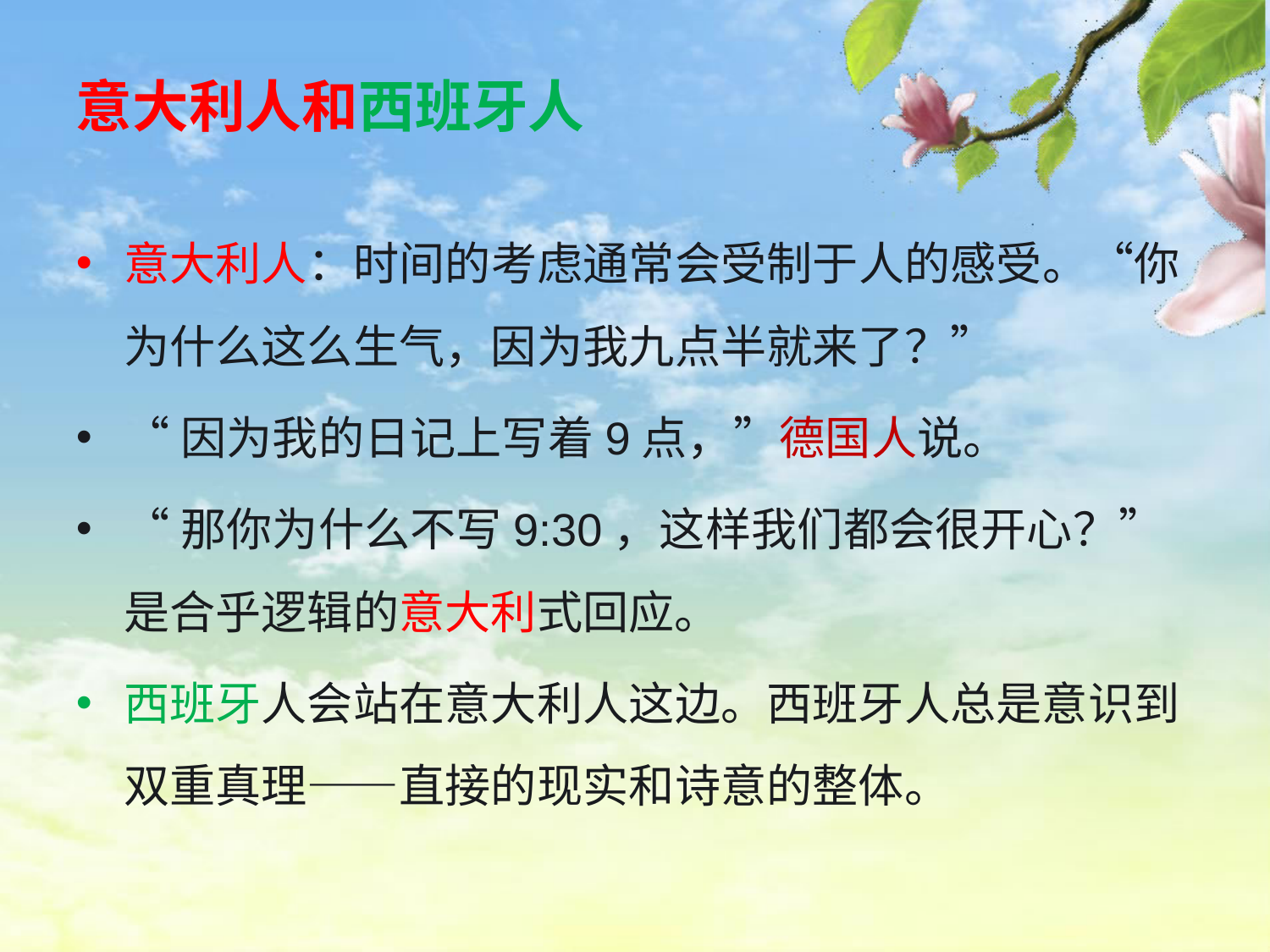

# 意大利人和西班牙人
意大利人：时间的考虑通常会受制于人的感受。“你为什么这么生气，因为我九点半就来了？”
“因为我的日记上写着9点，”德国人说。
“那你为什么不写9:30，这样我们都会很开心？”是合乎逻辑的意大利式回应。
西班牙人会站在意大利人这边。西班牙人总是意识到双重真理——直接的现实和诗意的整体。